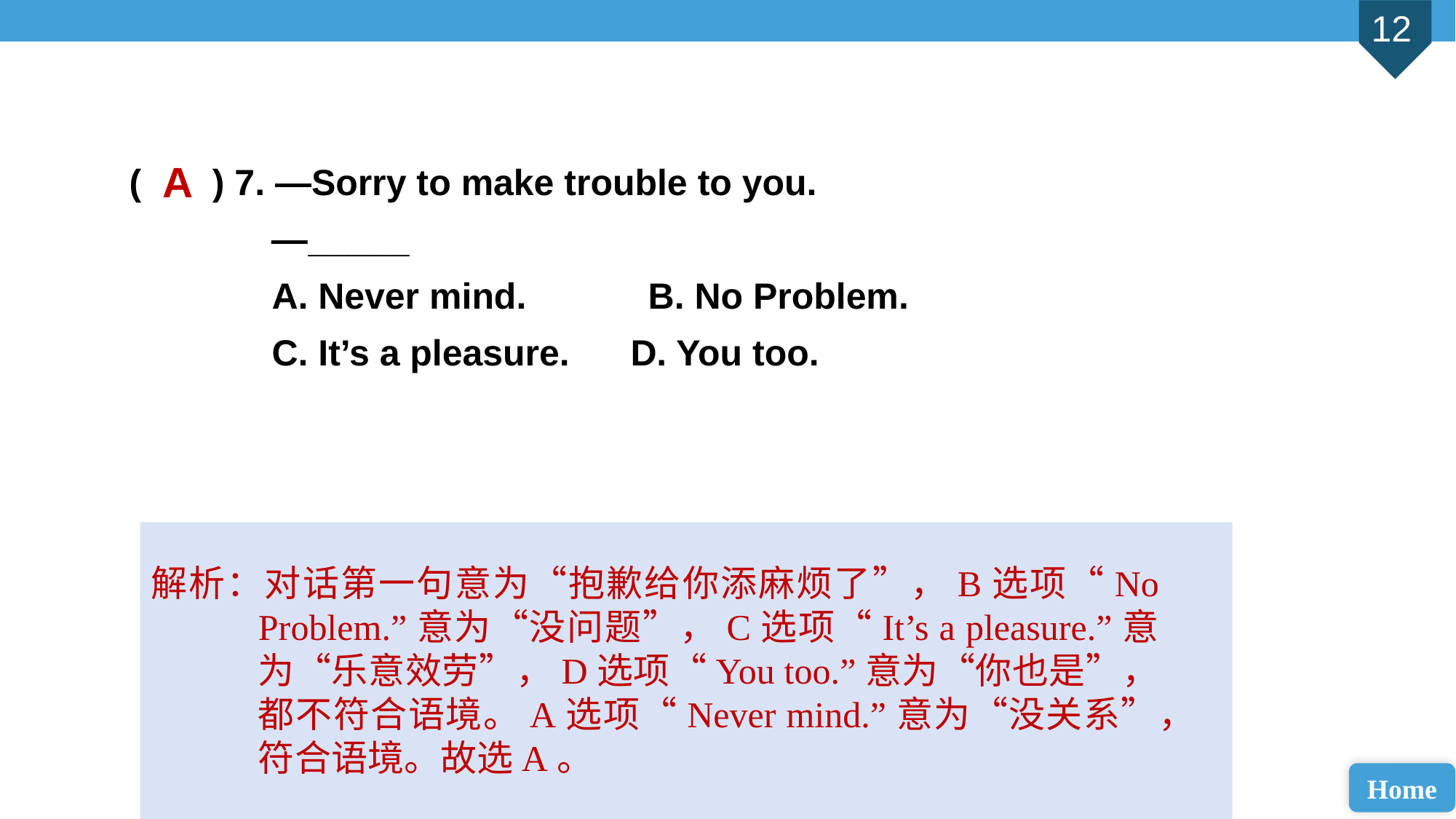

(       ) 7. —Sorry to make trouble to you.
              —_____
              A. Never mind.            B. No Problem.
              C. It’s a pleasure.      D. You too.
A

解析：对话第一句意为“抱歉给你添麻烦了”，B选项“No Problem.”意为“没问题”，C选项“It’s a pleasure.”意为“乐意效劳”，D选项“You too.”意为“你也是”，都不符合语境。A选项“Never mind.”意为“没关系”，符合语境。故选A。